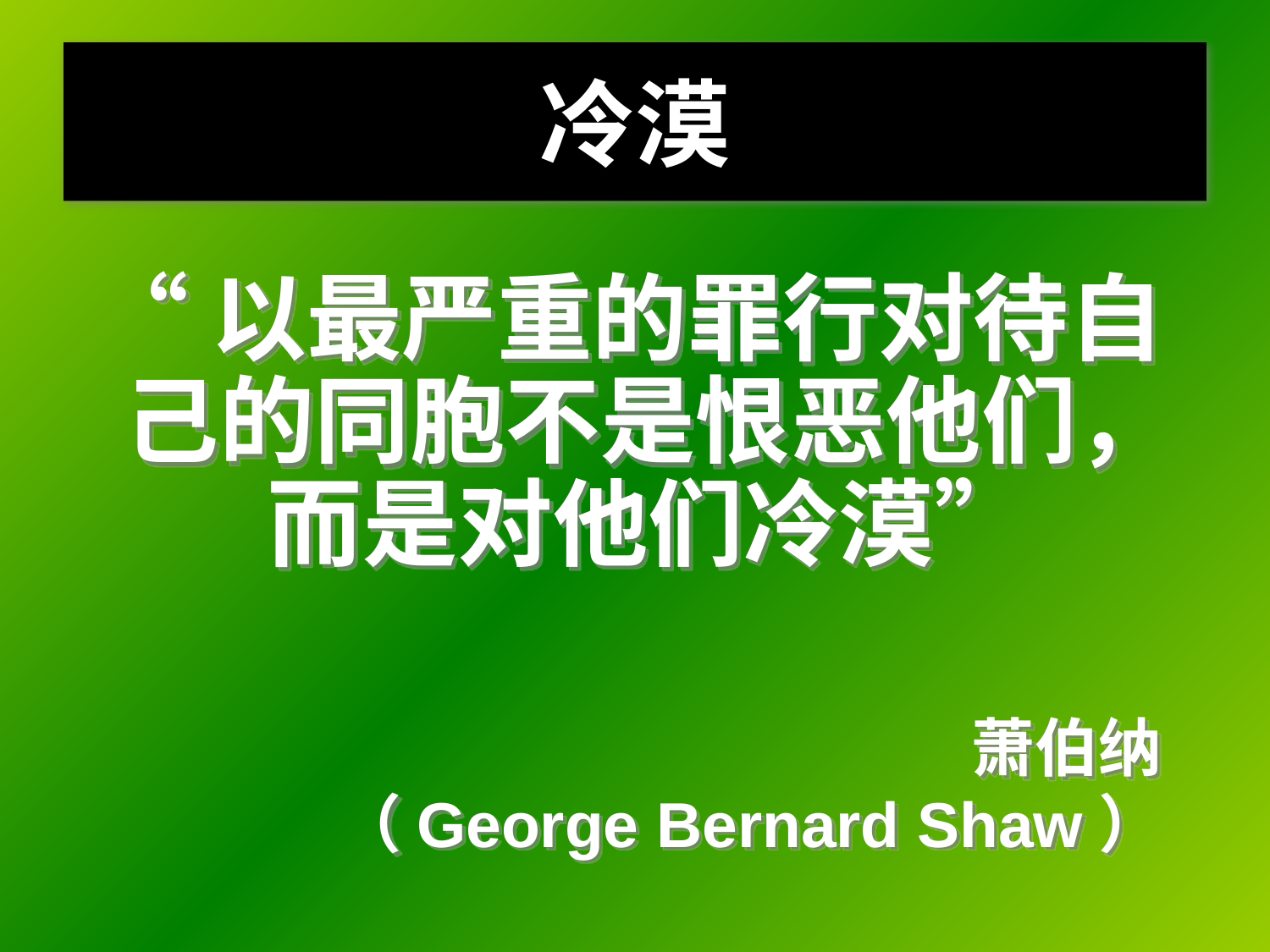

# 冷漠
“以最严重的罪行对待自己的同胞不是恨恶他们，而是对他们冷漠”
萧伯纳
（George Bernard Shaw）